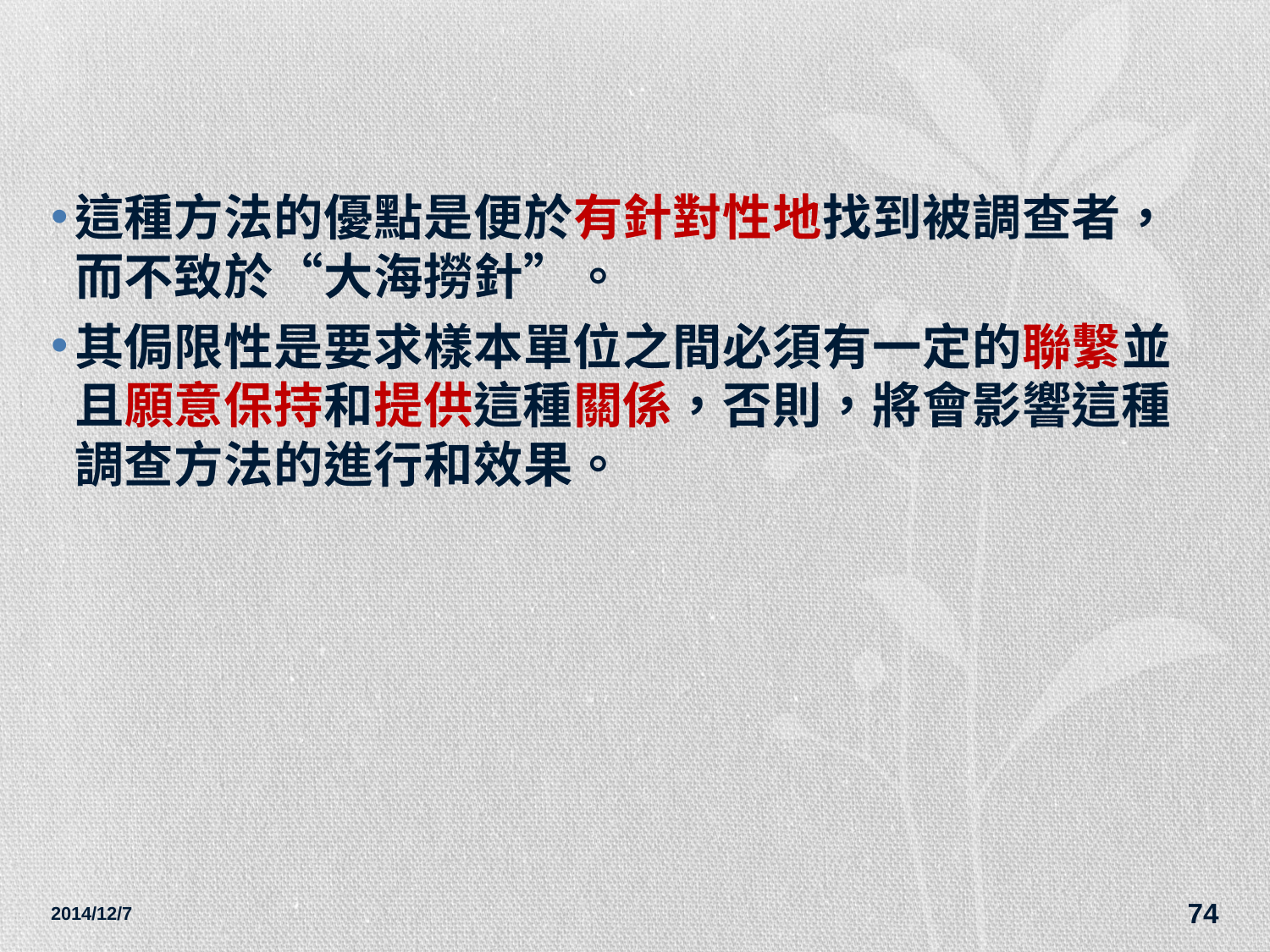

#
這種方法的優點是便於有針對性地找到被調查者，而不致於“大海撈針”。
其侷限性是要求樣本單位之間必須有一定的聯繫並且願意保持和提供這種關係，否則，將會影響這種調查方法的進行和效果。

2014/12/7
74